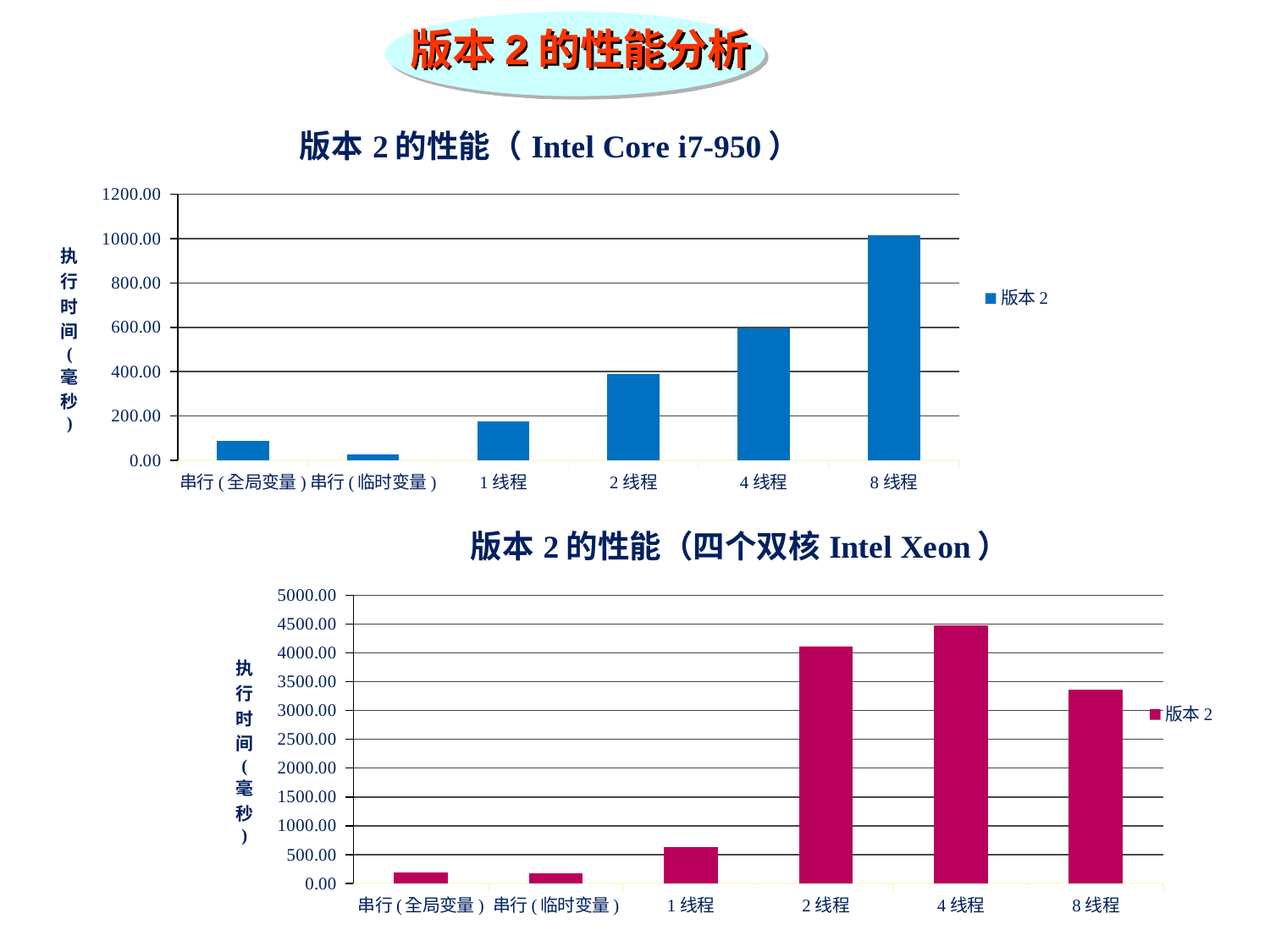

版本2的性能分析

### Chart: 版本2的性能（Intel Core i7-950）

| Category |  |
|---|---|
| 串行(全局变量) | 85.995 |
| 串行(临时变量) | 24.841 |
| 1线程 | 176.483 |
| 2线程 | 387.09 |
| 4线程 | 593.4319999999994 |
| 8线程 | 1013.74 |

### Chart: 版本2的性能（四个双核Intel Xeon）

| Category |  |
|---|---|
| 串行(全局变量) | 191.817 |
| 串行(临时变量) | 174.219 |
| 1线程 | 636.68 |
| 2线程 | 4105.502 |
| 4线程 | 4477.124000000003 |
| 8线程 | 3353.7289999999975 |